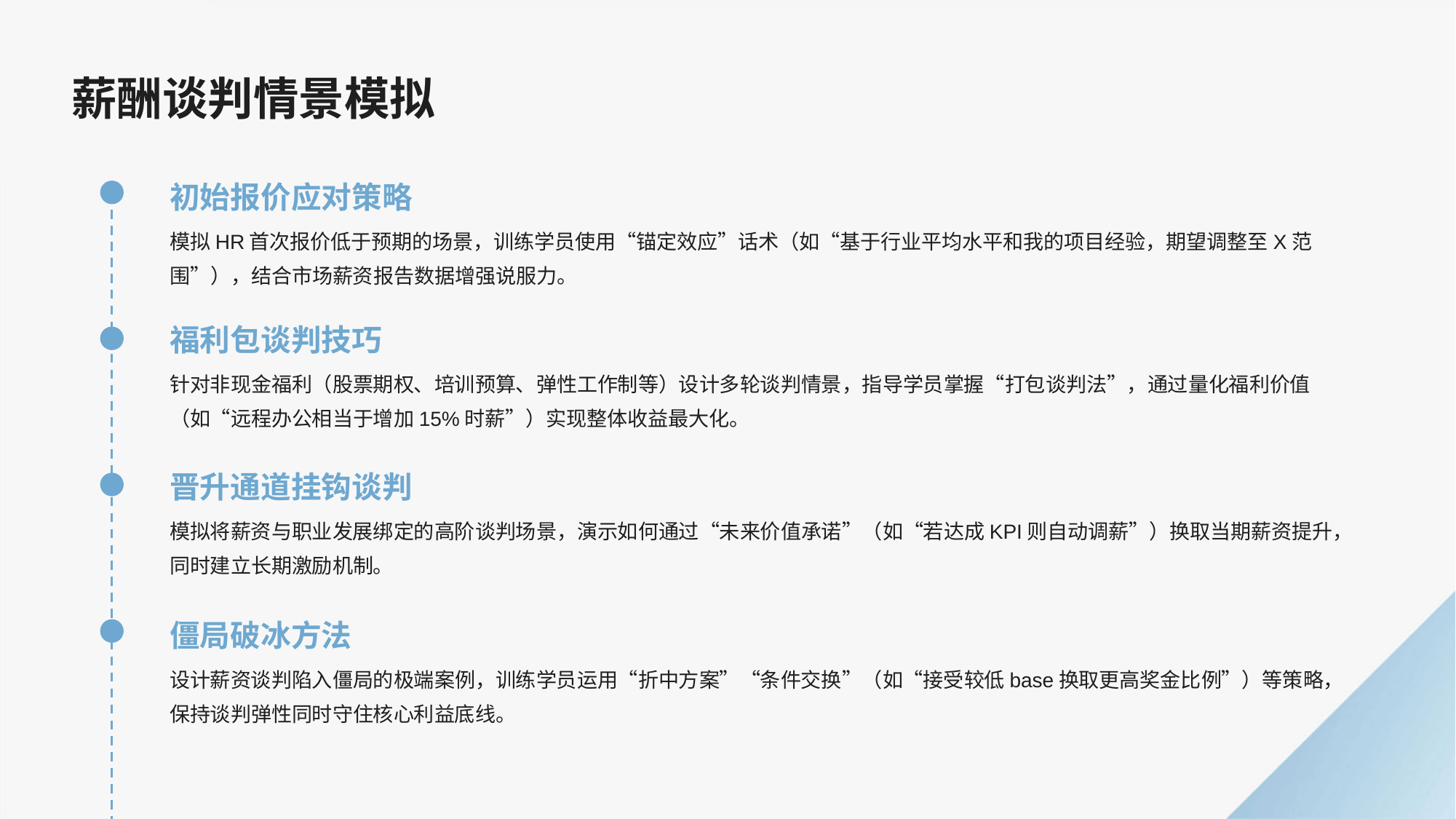

薪酬谈判情景模拟
初始报价应对策略

模拟HR首次报价低于预期的场景，训练学员使用“锚定效应”话术（如“基于行业平均水平和我的项目经验，期望调整至X范围”），结合市场薪资报告数据增强说服力。
福利包谈判技巧

针对非现金福利（股票期权、培训预算、弹性工作制等）设计多轮谈判情景，指导学员掌握“打包谈判法”，通过量化福利价值（如“远程办公相当于增加15%时薪”）实现整体收益最大化。
晋升通道挂钩谈判

模拟将薪资与职业发展绑定的高阶谈判场景，演示如何通过“未来价值承诺”（如“若达成KPI则自动调薪”）换取当期薪资提升，同时建立长期激励机制。
僵局破冰方法

设计薪资谈判陷入僵局的极端案例，训练学员运用“折中方案”“条件交换”（如“接受较低base换取更高奖金比例”）等策略，保持谈判弹性同时守住核心利益底线。